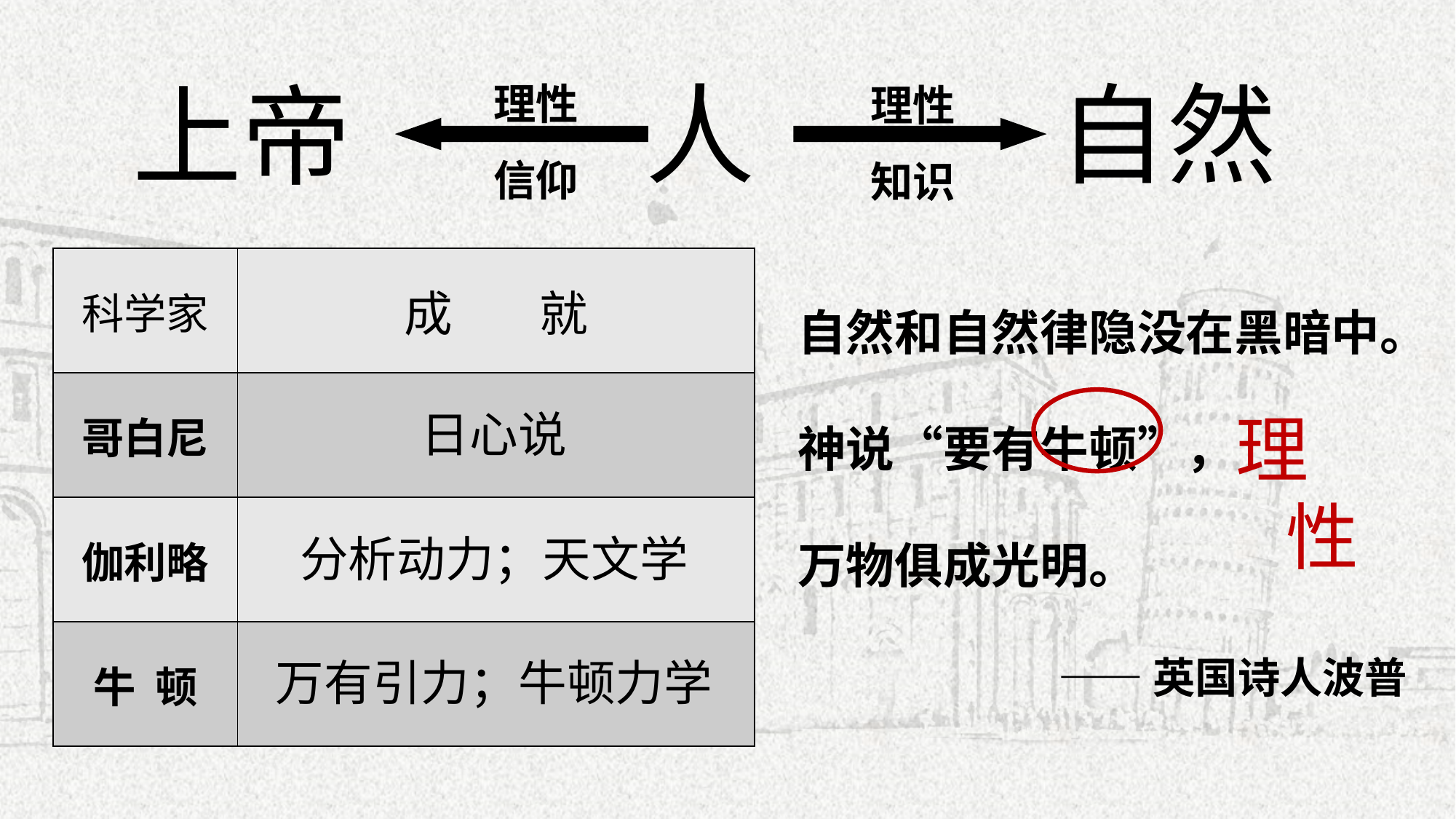

理性
信仰
理性
知识
人
自然
上帝

自然和自然律隐没在黑暗中。
神说“要有牛顿”，
万物俱成光明。

——英国诗人波普
| 科学家 | 成 就 |
| --- | --- |
| 哥白尼 |  |
| 伽利略 |  |
| 牛 顿 |  |

日心说
理
  性
分析动力；天文学
万有引力；牛顿力学